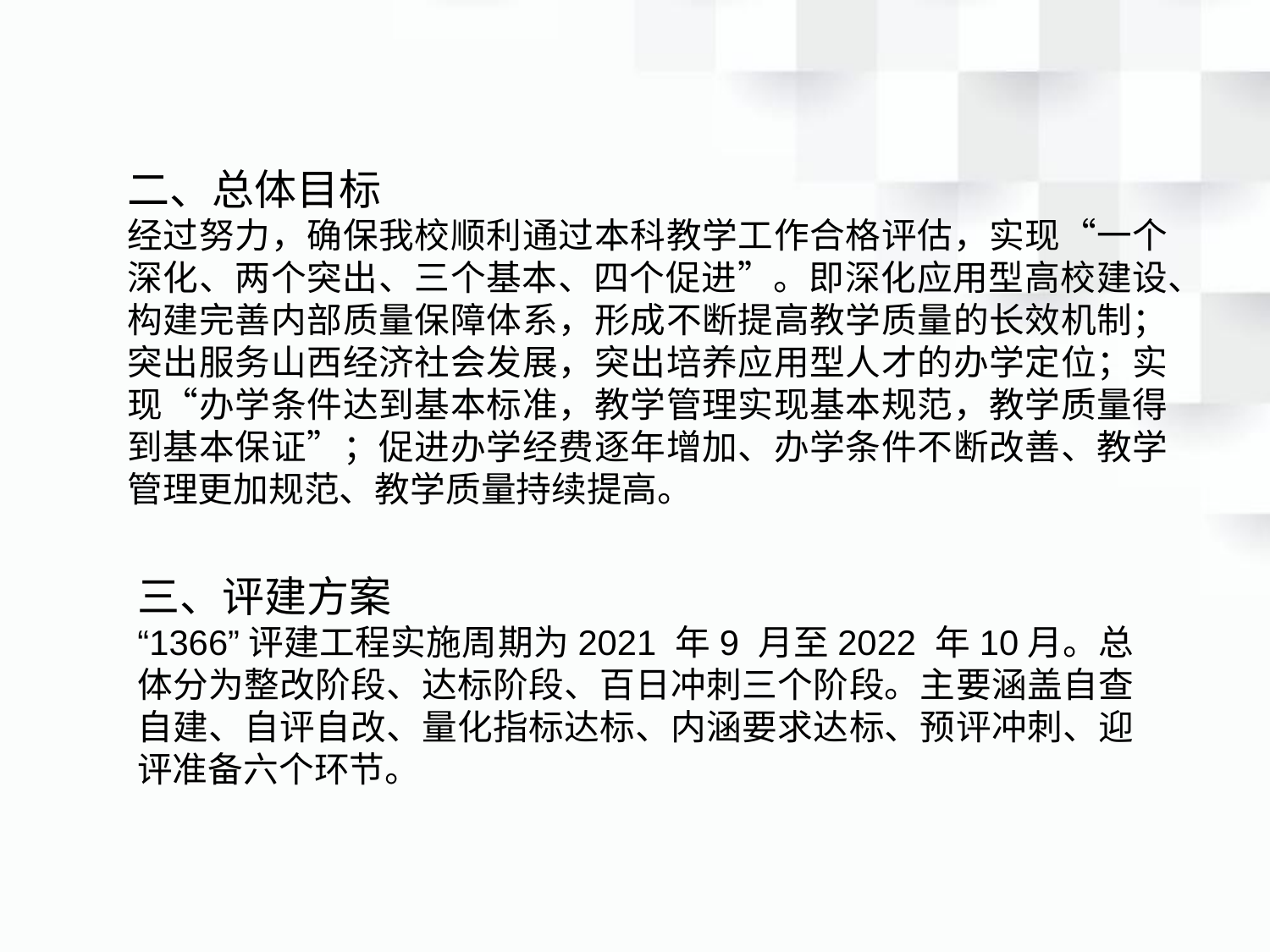

#
二、总体目标
经过努力，确保我校顺利通过本科教学工作合格评估，实现“一个深化、两个突出、三个基本、四个促进”。即深化应用型高校建设、构建完善内部质量保障体系，形成不断提高教学质量的长效机制；突出服务山西经济社会发展，突出培养应用型人才的办学定位；实现“办学条件达到基本标准，教学管理实现基本规范，教学质量得到基本保证”；促进办学经费逐年增加、办学条件不断改善、教学管理更加规范、教学质量持续提高。
三、评建方案
“1366”评建工程实施周期为2021 年9 月至2022 年10月。总体分为整改阶段、达标阶段、百日冲刺三个阶段。主要涵盖自查自建、自评自改、量化指标达标、内涵要求达标、预评冲刺、迎评准备六个环节。